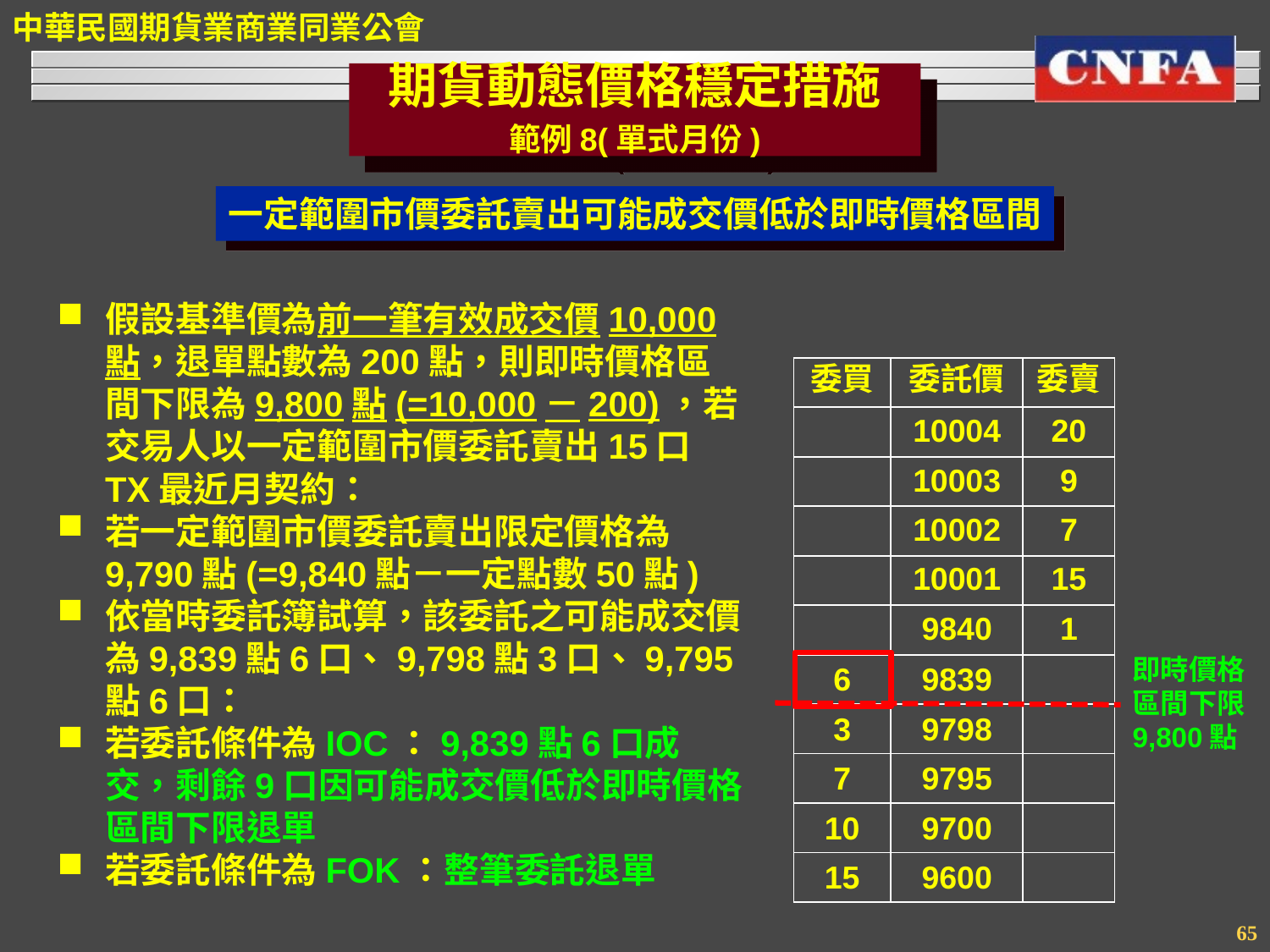

期貨動態價格穩定措施
範例8(單式月份)
一定範圍市價委託賣出可能成交價低於即時價格區間
假設基準價為前一筆有效成交價10,000點，退單點數為200點，則即時價格區間下限為9,800點(=10,000－200)，若交易人以一定範圍市價委託賣出15口TX最近月契約：
若一定範圍市價委託賣出限定價格為9,790點(=9,840點－一定點數50點)
依當時委託簿試算，該委託之可能成交價為9,839點6口、9,798點3口、9,795點6口：
若委託條件為IOC：9,839點6口成交，剩餘9口因可能成交價低於即時價格區間下限退單
若委託條件為FOK：整筆委託退單

| 委買 | 委託價 | 委賣 |
| --- | --- | --- |
|  | 10004 | 20 |
|  | 10003 | 9 |
|  | 10002 | 7 |
|  | 10001 | 15 |
|  | 9840 | 1 |
| 6 | 9839 |  |
| 3 | 9798 |  |
| 7 | 9795 |  |
| 10 | 9700 |  |
| 15 | 9600 |  |
即時價格
區間下限
9,800點